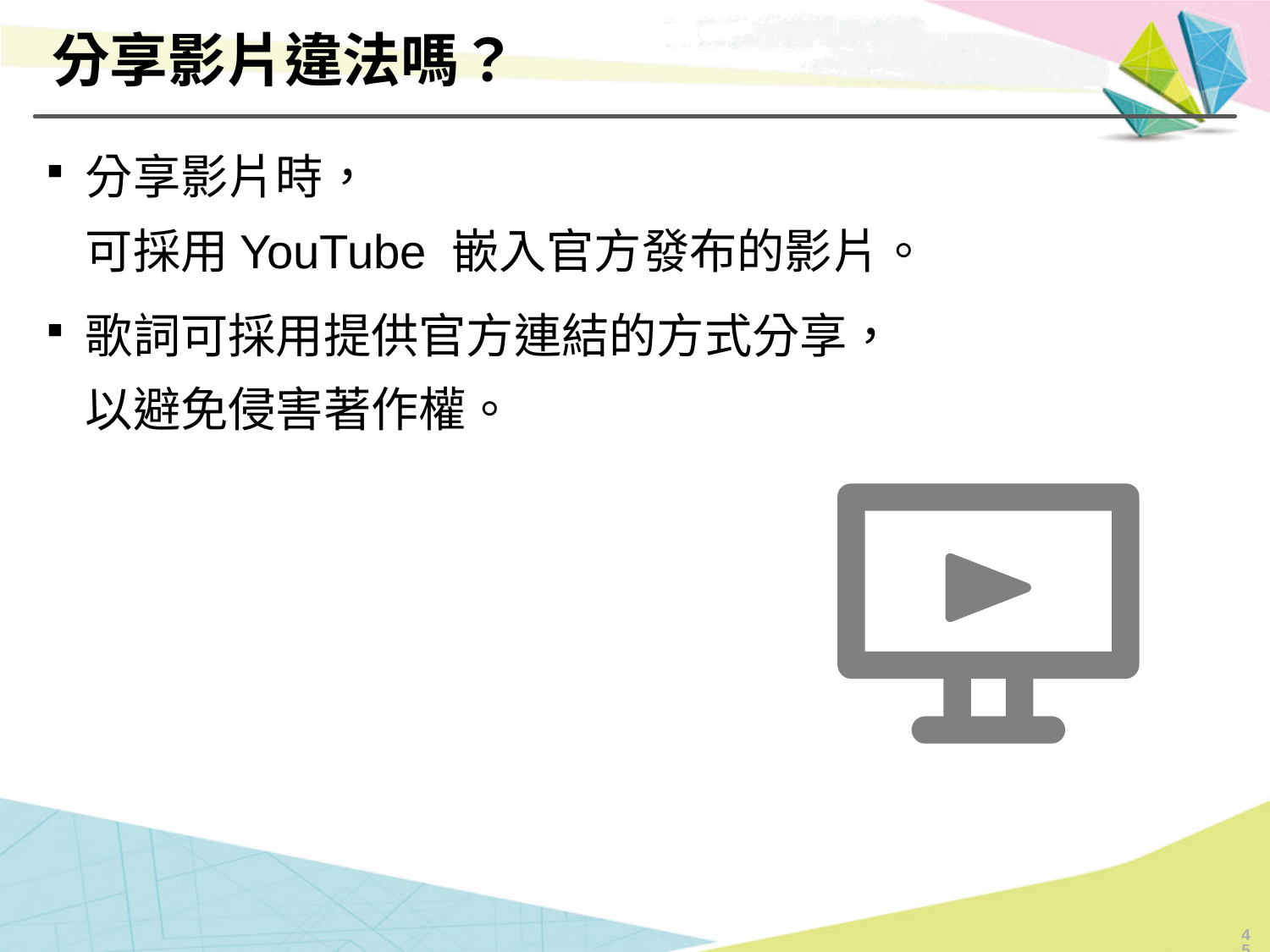

# 分享影片違法嗎？
分享影片時，
可採用YouTube 嵌入官方發布的影片。
歌詞可採用提供官方連結的方式分享，
以避免侵害著作權。

45